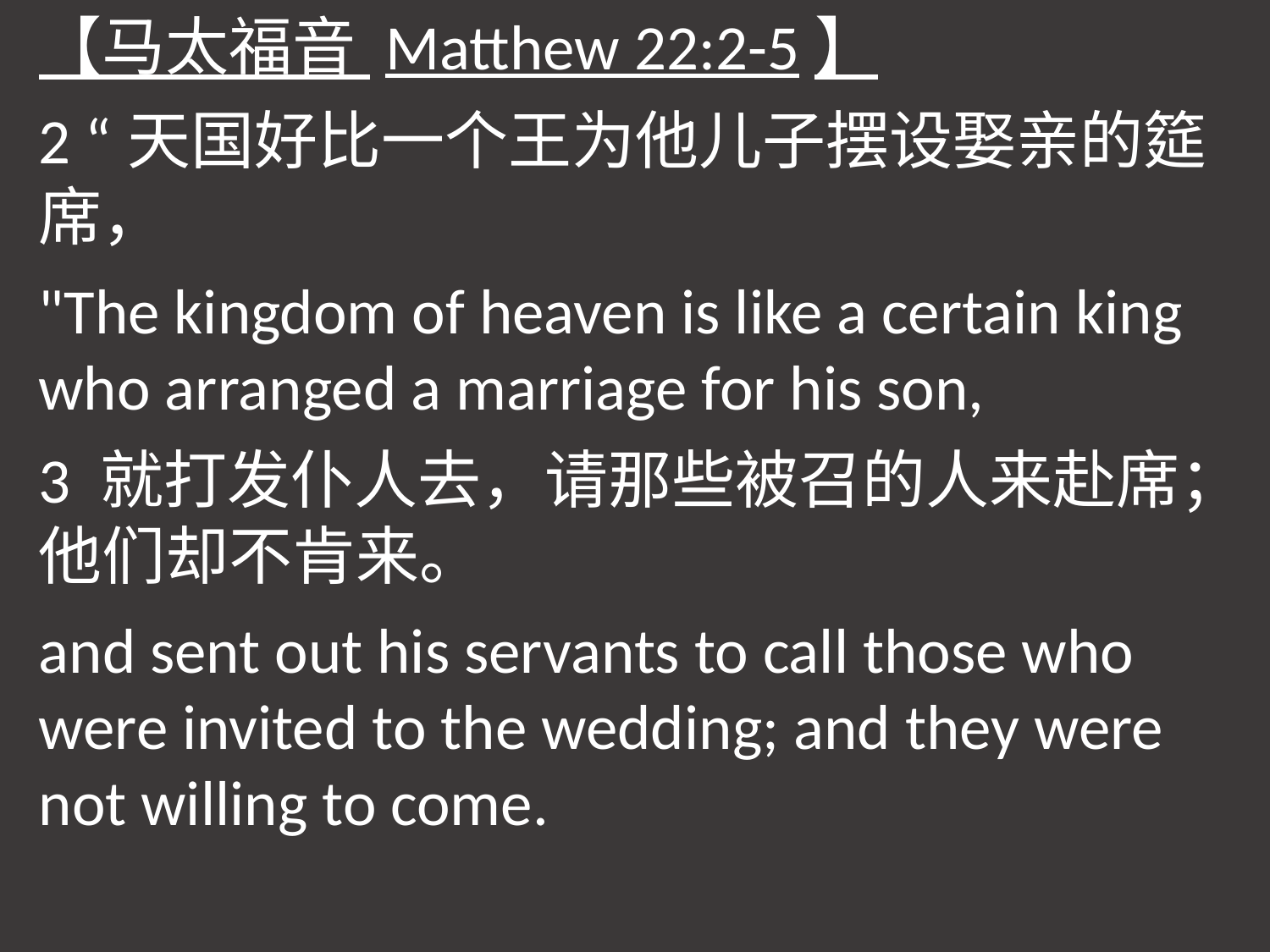

【马太福音 Matthew 22:2-5】
2 “天国好比一个王为他儿子摆设娶亲的筵席，
"The kingdom of heaven is like a certain king who arranged a marriage for his son,
3 就打发仆人去，请那些被召的人来赴席；他们却不肯来。
and sent out his servants to call those who were invited to the wedding; and they were not willing to come.